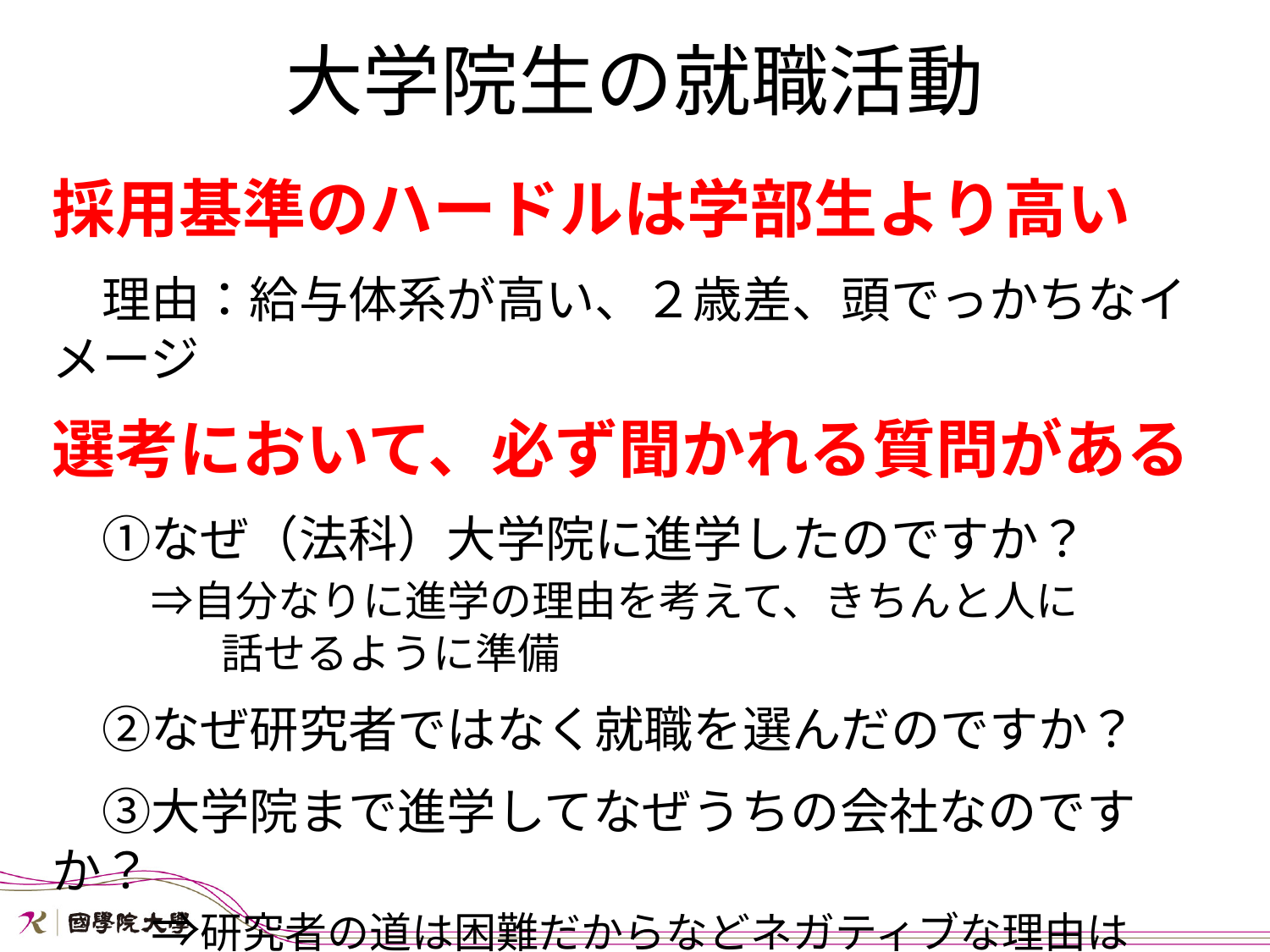

大学院生の就職活動
採用基準のハードルは学部生より高い

　理由：給与体系が高い、２歳差、頭でっかちなイメージ

選考において、必ず聞かれる質問がある

　①なぜ（法科）大学院に進学したのですか？
　　⇒自分なりに進学の理由を考えて、きちんと人に
　　　　話せるように準備

　②なぜ研究者ではなく就職を選んだのですか？

　③大学院まで進学してなぜうちの会社なのですか？
　　⇒研究者の道は困難だからなどネガティブな理由はNG！
　　　　ポジティブ・明確な理由が必要